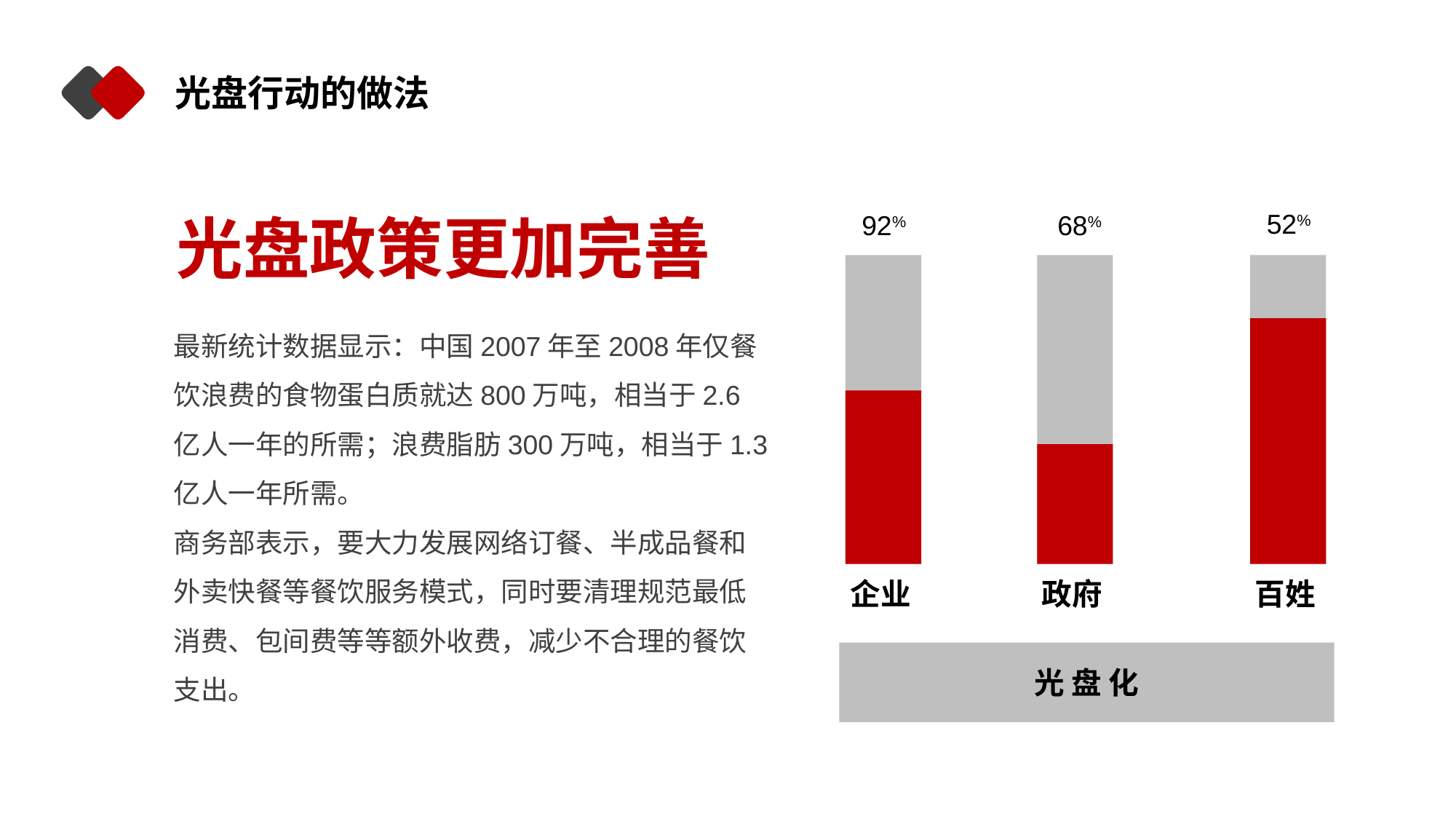

光盘行动的做法

52%
光盘政策更加完善
92%
68%

最新统计数据显示：中国2007年至2008年仅餐饮浪费的食物蛋白质就达800万吨，相当于2.6亿人一年的所需；浪费脂肪300万吨，相当于1.3亿人一年所需。
商务部表示，要大力发展网络订餐、半成品餐和外卖快餐等餐饮服务模式，同时要清理规范最低消费、包间费等等额外收费，减少不合理的餐饮支出。

企业
政府
百姓
光 盘 化